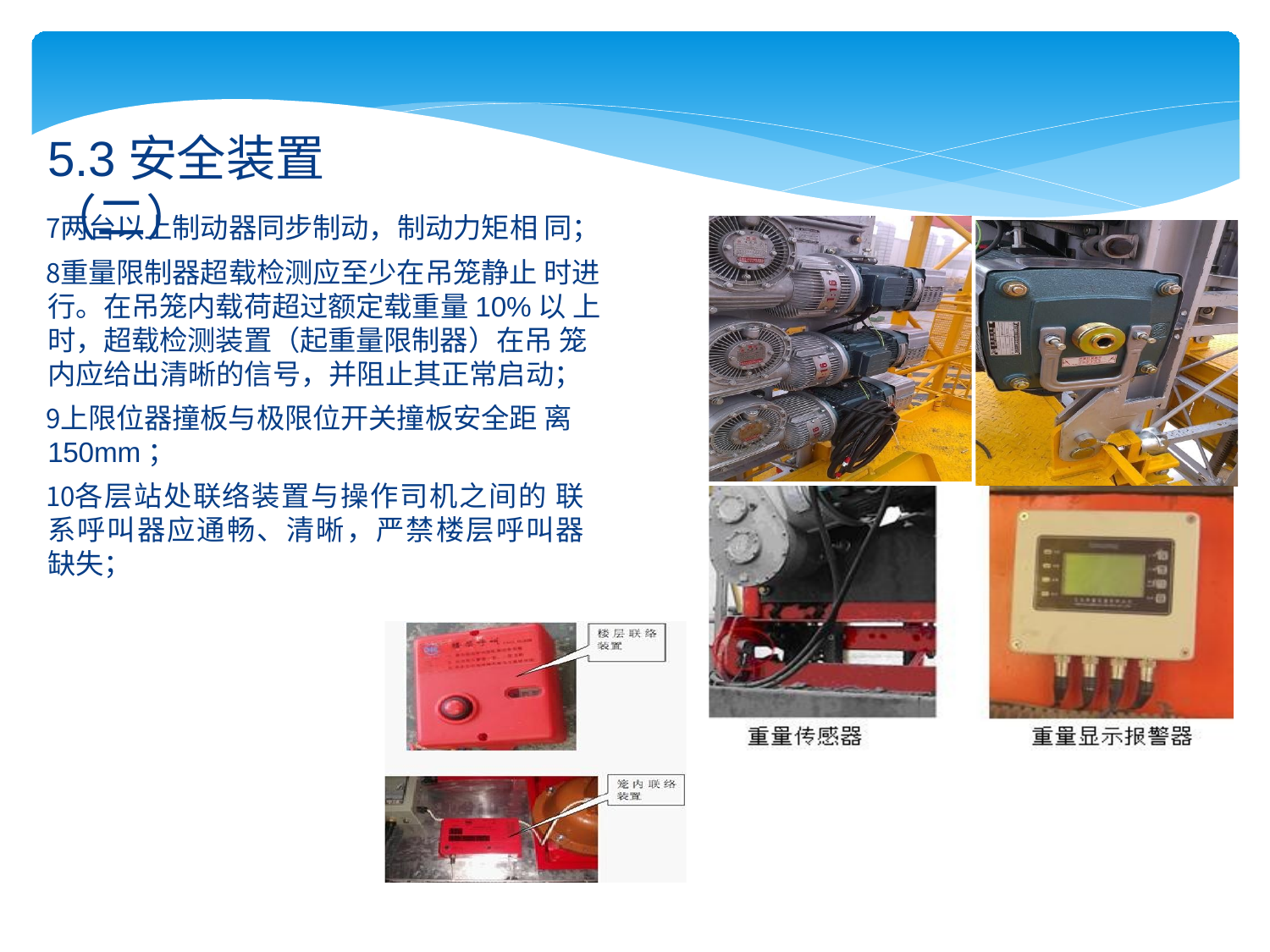

# 5.3安全装置（二）
两台以上制动器同步制动，制动力矩相 同；
重量限制器超载检测应至少在吊笼静止 时进行。在吊笼内载荷超过额定载重量10%以 上时，超载检测装置（起重量限制器）在吊 笼内应给出清晰的信号，并阻止其正常启动；
上限位器撞板与极限位开关撞板安全距 离150mm；
各层站处联络装置与操作司机之间的 联系呼叫器应通畅、清晰，严禁楼层呼叫器 缺失；